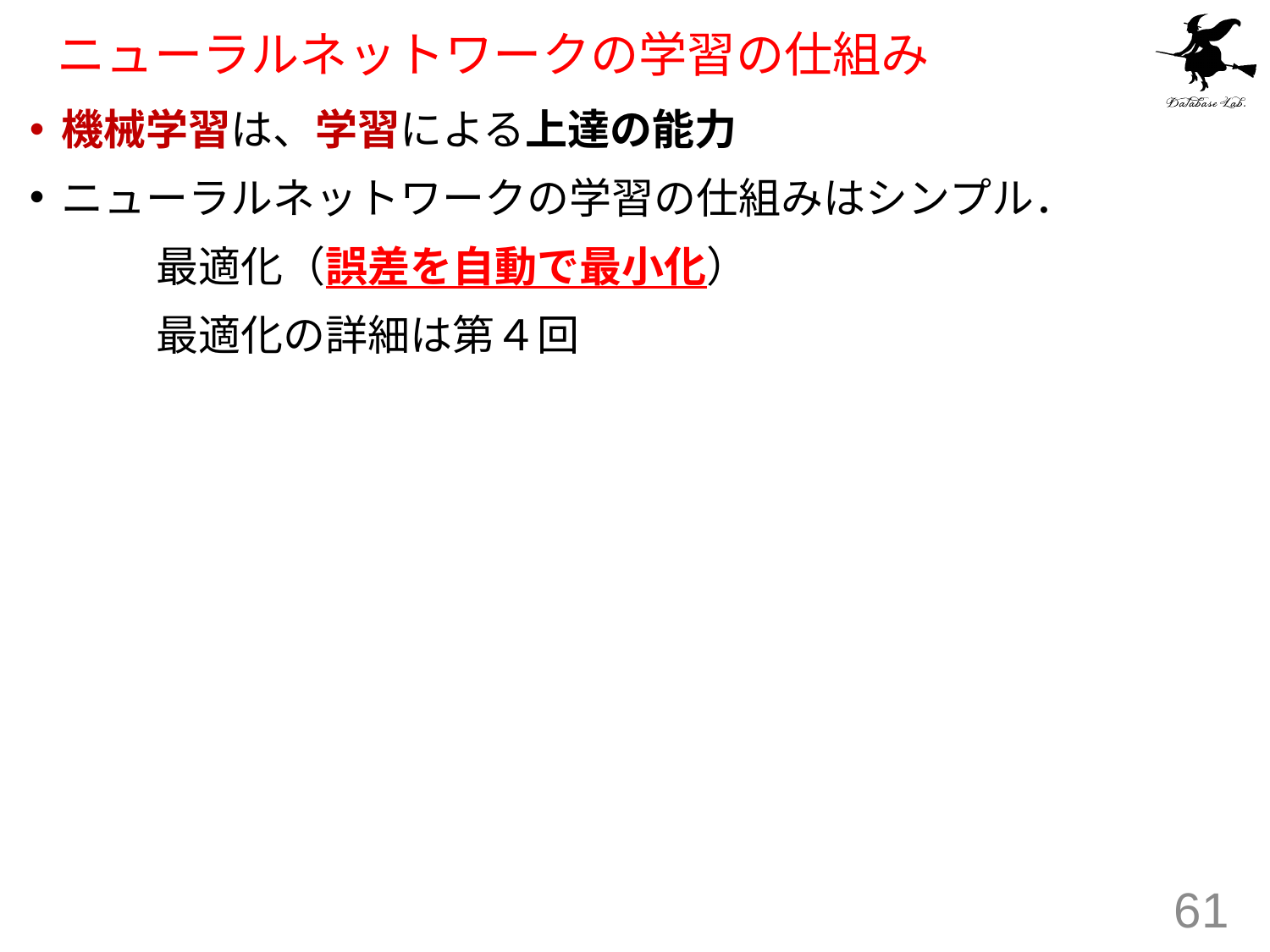

# ニューラルネットワークの学習の仕組み
機械学習は、学習による上達の能力
ニューラルネットワークの学習の仕組みはシンプル．
　　　最適化（誤差を自動で最小化）
　　　最適化の詳細は第４回

61